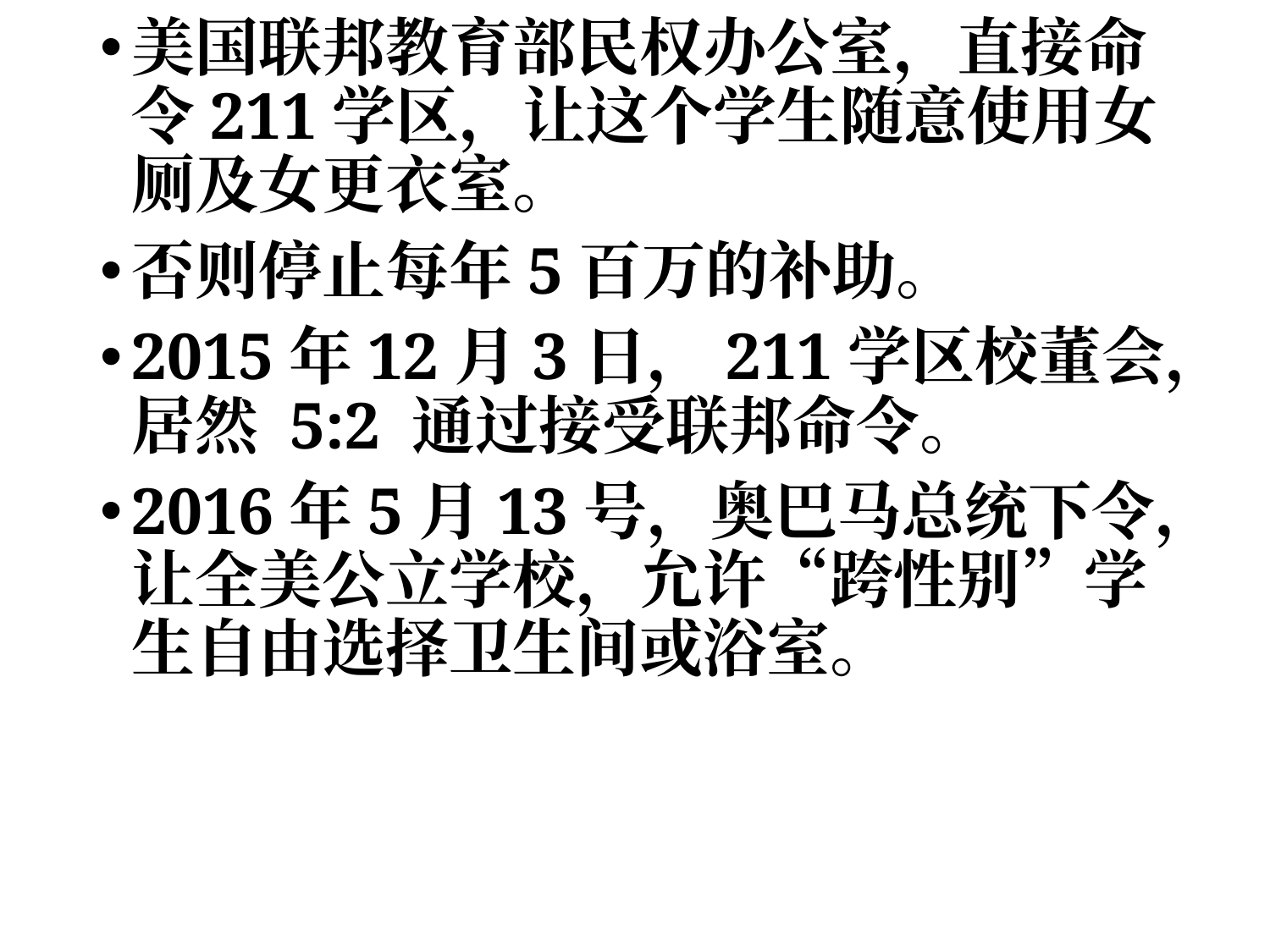

美国联邦教育部民权办公室，直接命令211学区，让这个学生随意使用女厕及女更衣室。
否则停止每年5百万的补助。
2015年12月3日，211学区校董会，居然 5:2 通过接受联邦命令。
2016年5月13号，奥巴马总统下令，让全美公立学校，允许“跨性别”学生自由选择卫生间或浴室。